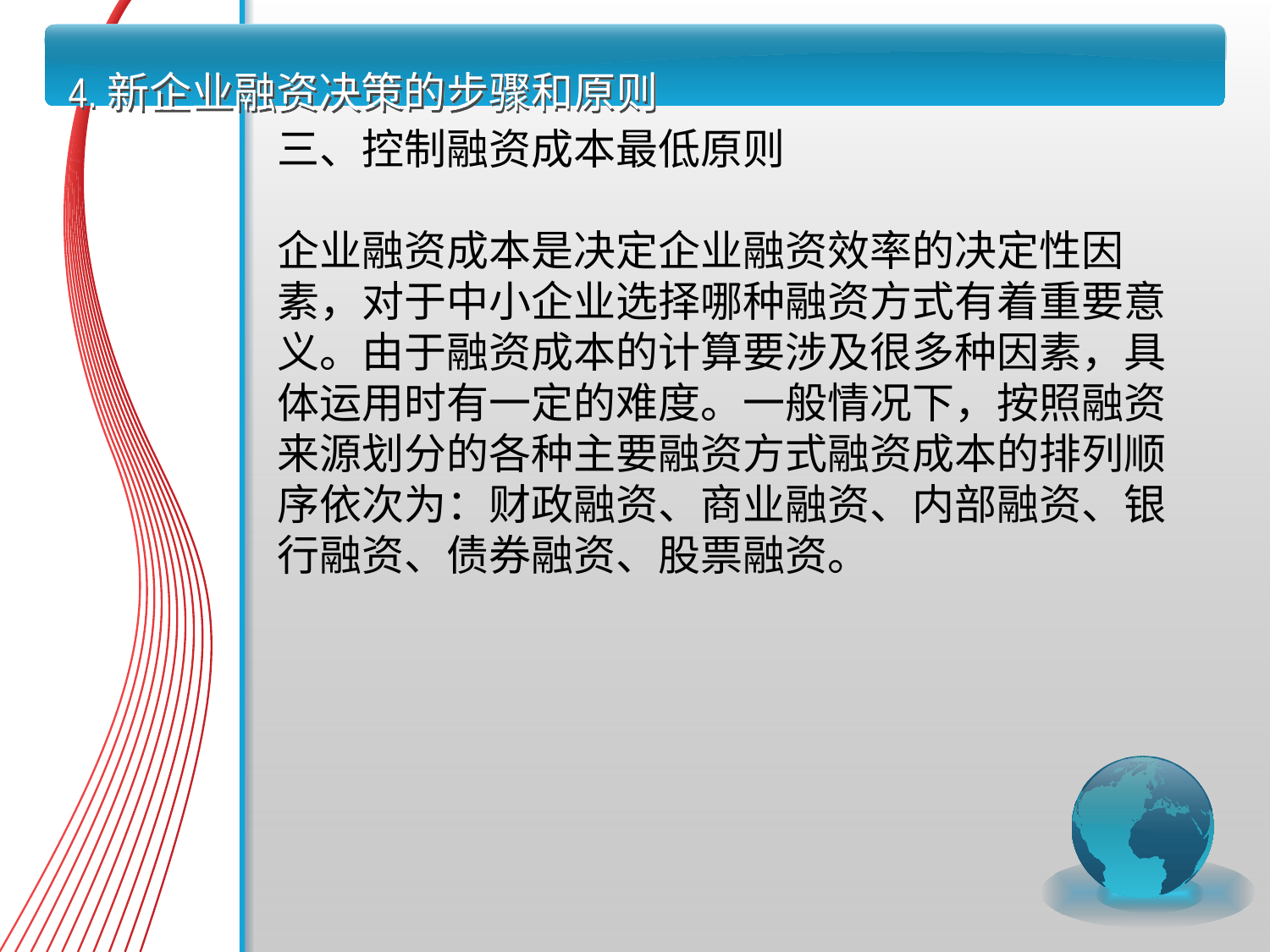

# 4.新企业融资决策的步骤和原则
三、控制融资成本最低原则

企业融资成本是决定企业融资效率的决定性因素，对于中小企业选择哪种融资方式有着重要意义。由于融资成本的计算要涉及很多种因素，具体运用时有一定的难度。一般情况下，按照融资来源划分的各种主要融资方式融资成本的排列顺序依次为：财政融资、商业融资、内部融资、银行融资、债券融资、股票融资。